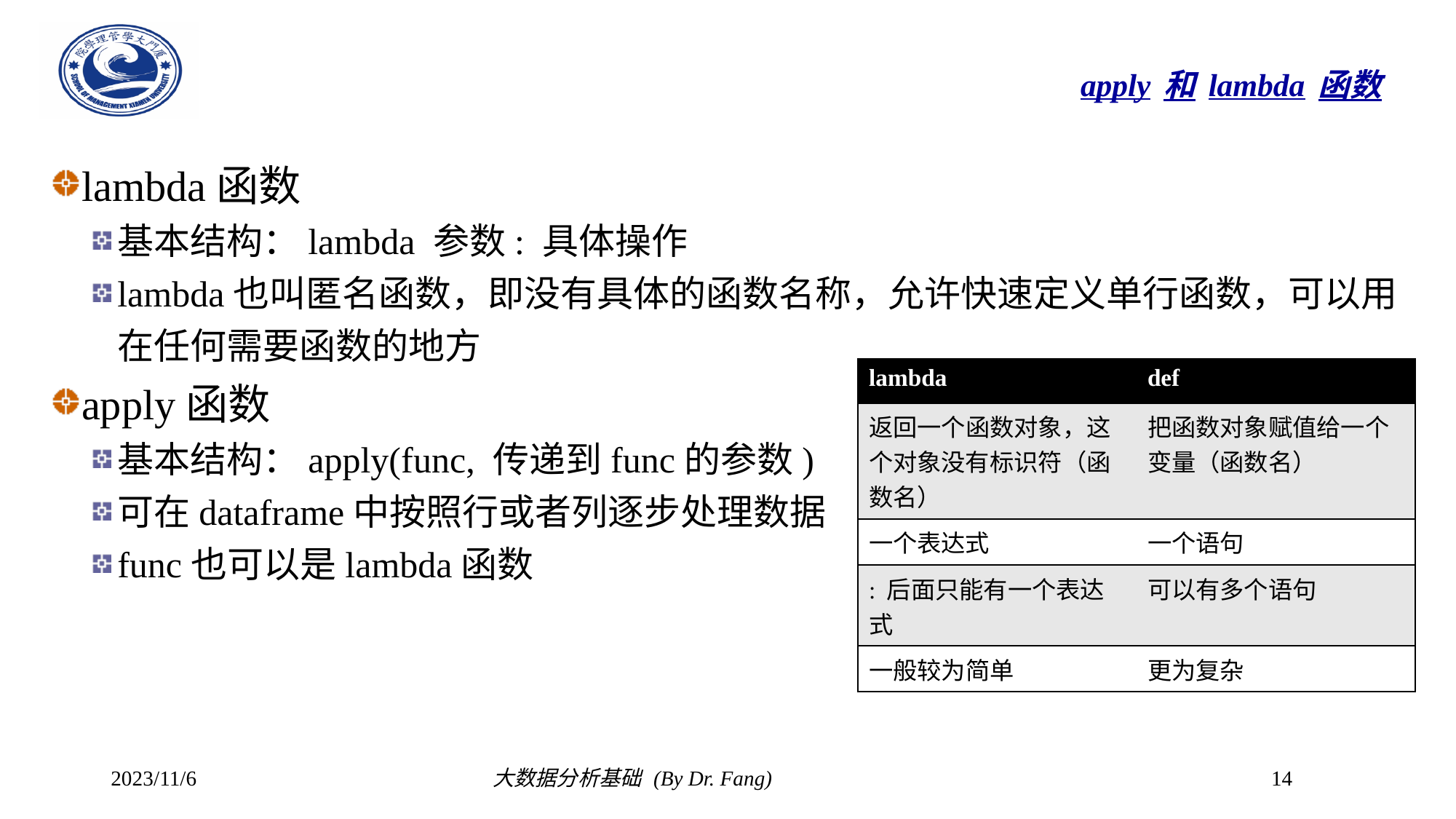

# apply和lambda函数
lambda函数
基本结构：lambda 参数: 具体操作
lambda也叫匿名函数，即没有具体的函数名称，允许快速定义单行函数，可以用在任何需要函数的地方
apply函数
基本结构：apply(func, 传递到func的参数)
可在dataframe中按照行或者列逐步处理数据
func也可以是lambda函数
| lambda | def |
| --- | --- |
| 返回一个函数对象，这个对象没有标识符（函数名） | 把函数对象赋值给一个变量（函数名） |
| 一个表达式 | 一个语句 |
| : 后面只能有一个表达式 | 可以有多个语句 |
| 一般较为简单 | 更为复杂 |
2023/11/6
大数据分析基础 (By Dr. Fang)
14